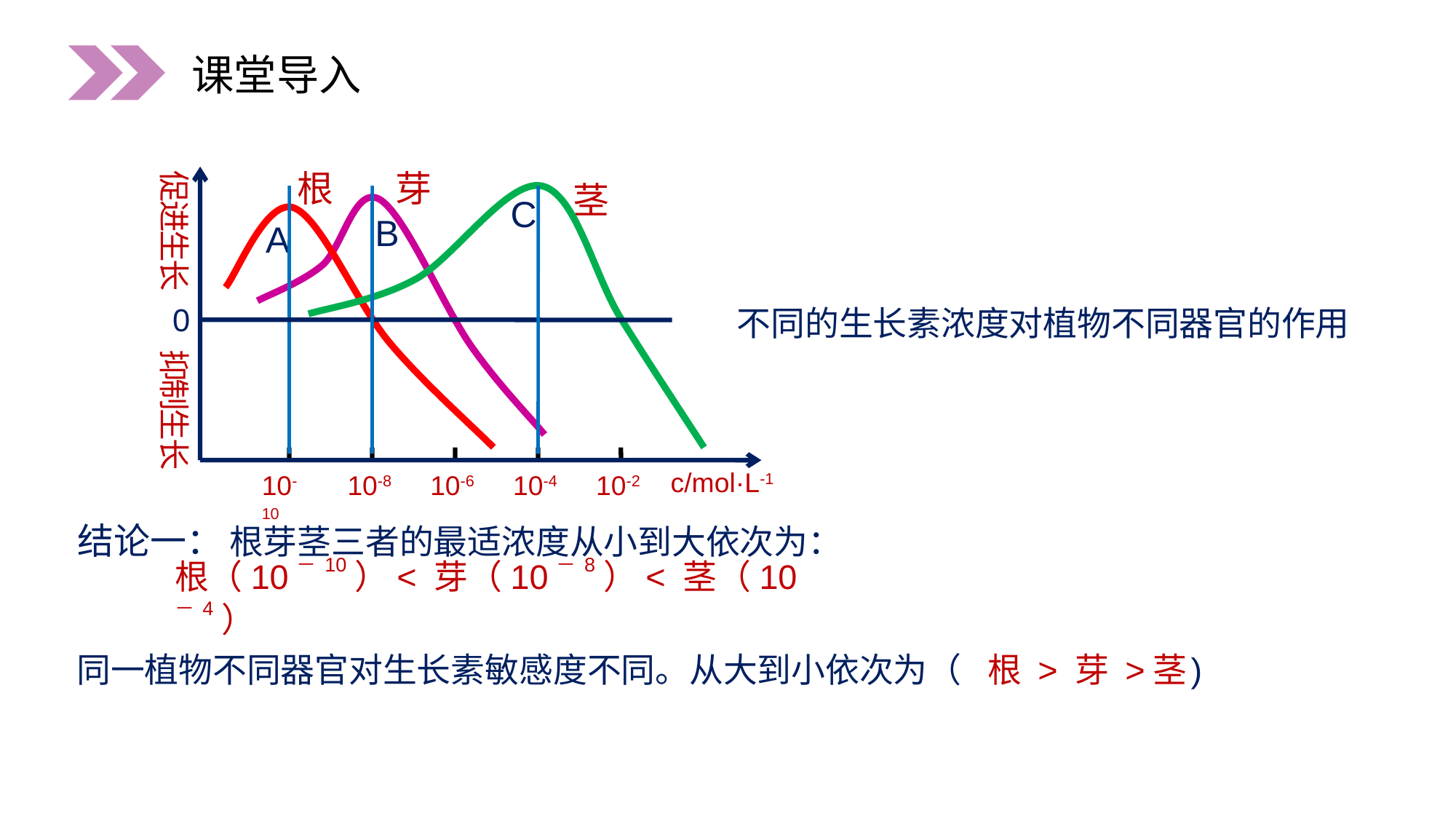

课堂导入
促进生长
根
芽
茎

C

B
A
0
不同的生长素浓度对植物不同器官的作用
抑制生长

c/mol·L-1
10-10
10-8
10-6
10-4
10-2
结论一：
根芽茎三者的最适浓度从小到大依次为：
根（10－10）< 芽（10－8）< 茎（10－4）
同一植物不同器官对生长素敏感度不同。从大到小依次为（                             )
根 > 芽 >茎